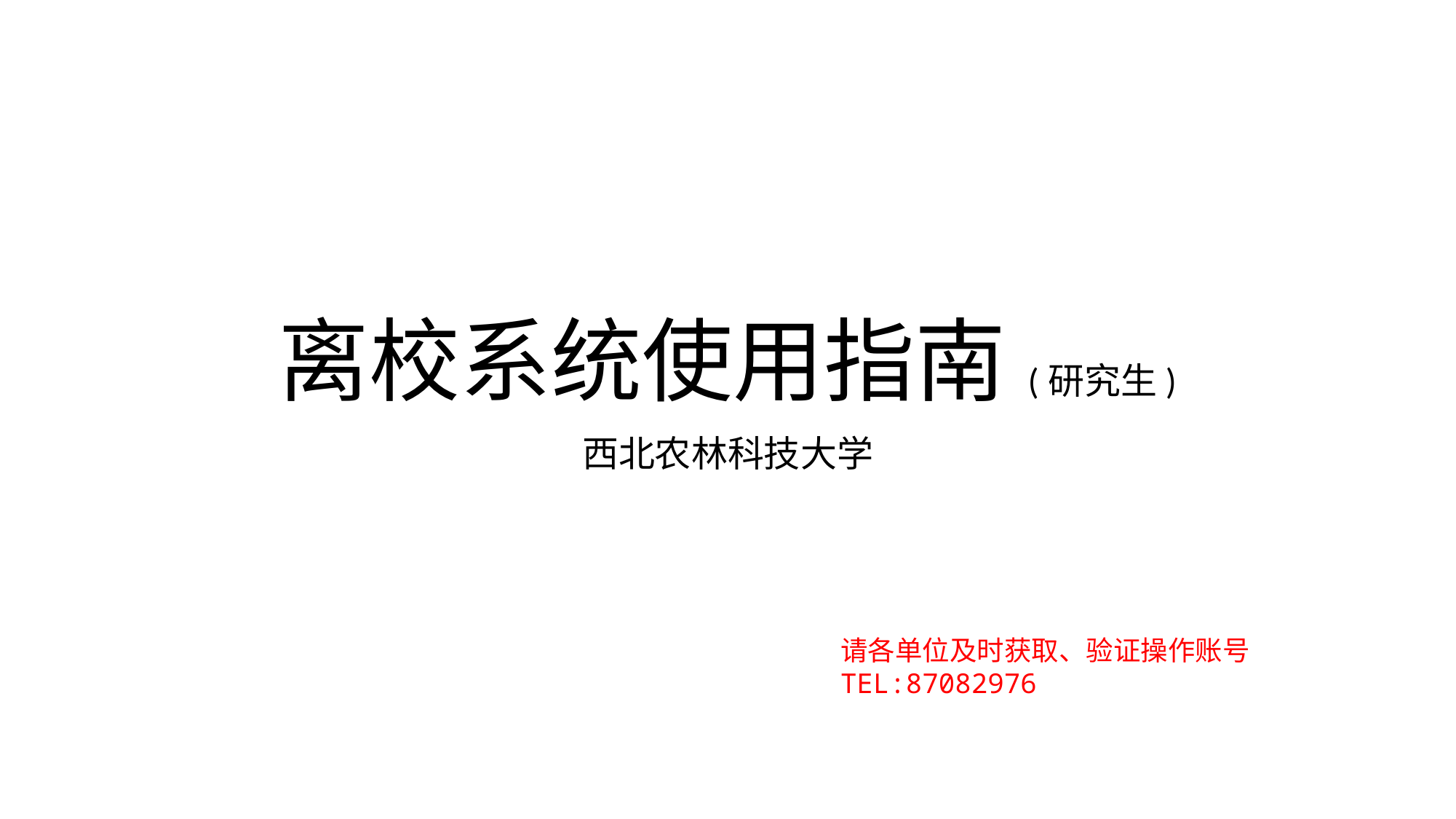

# 离校系统使用指南(研究生)
西北农林科技大学
请各单位及时获取、验证操作账号
TEL:87082976